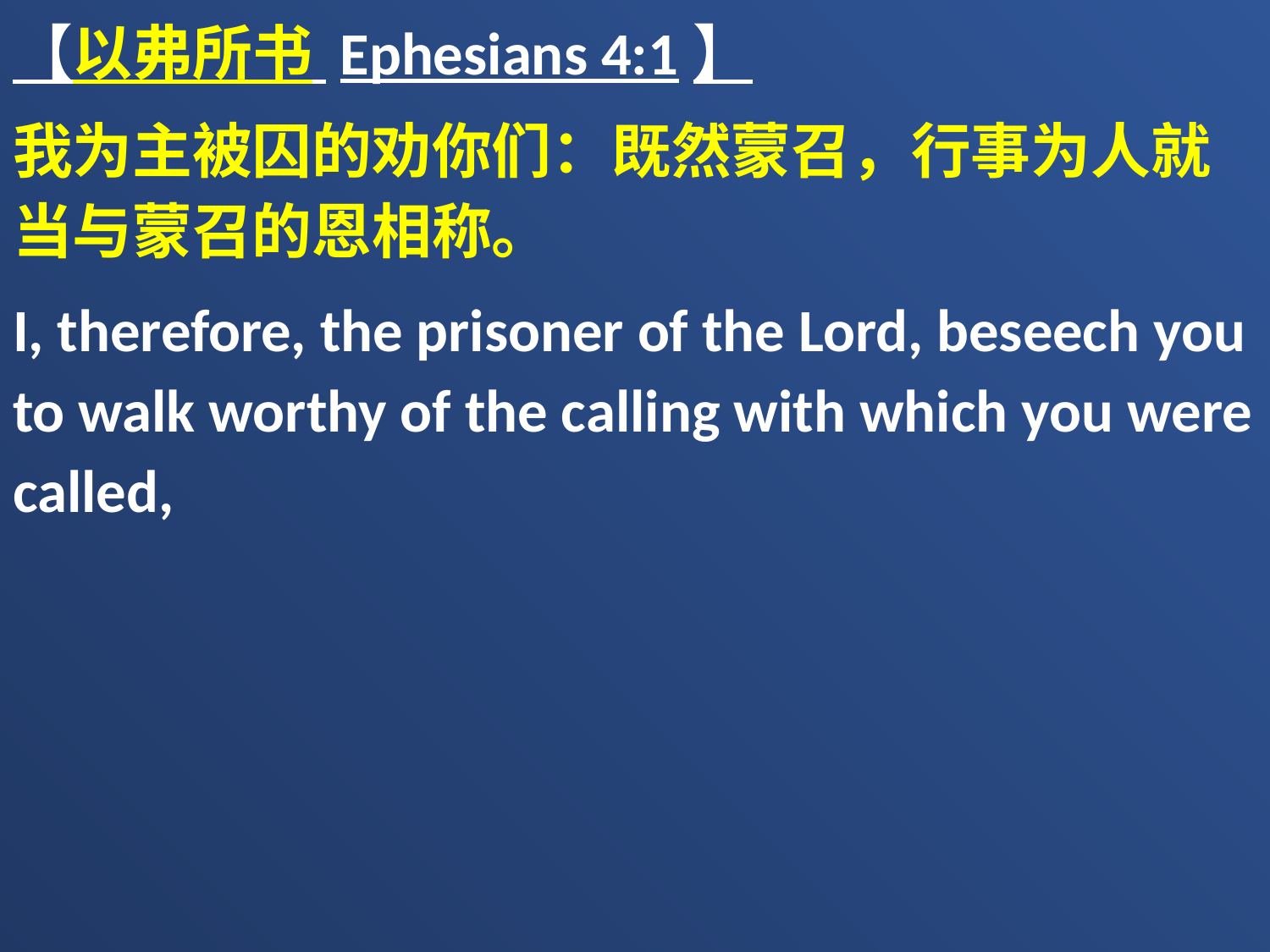

【以弗所书 Ephesians 4:1】
我为主被囚的劝你们：既然蒙召，行事为人就当与蒙召的恩相称。
I, therefore, the prisoner of the Lord, beseech you to walk worthy of the calling with which you were called,